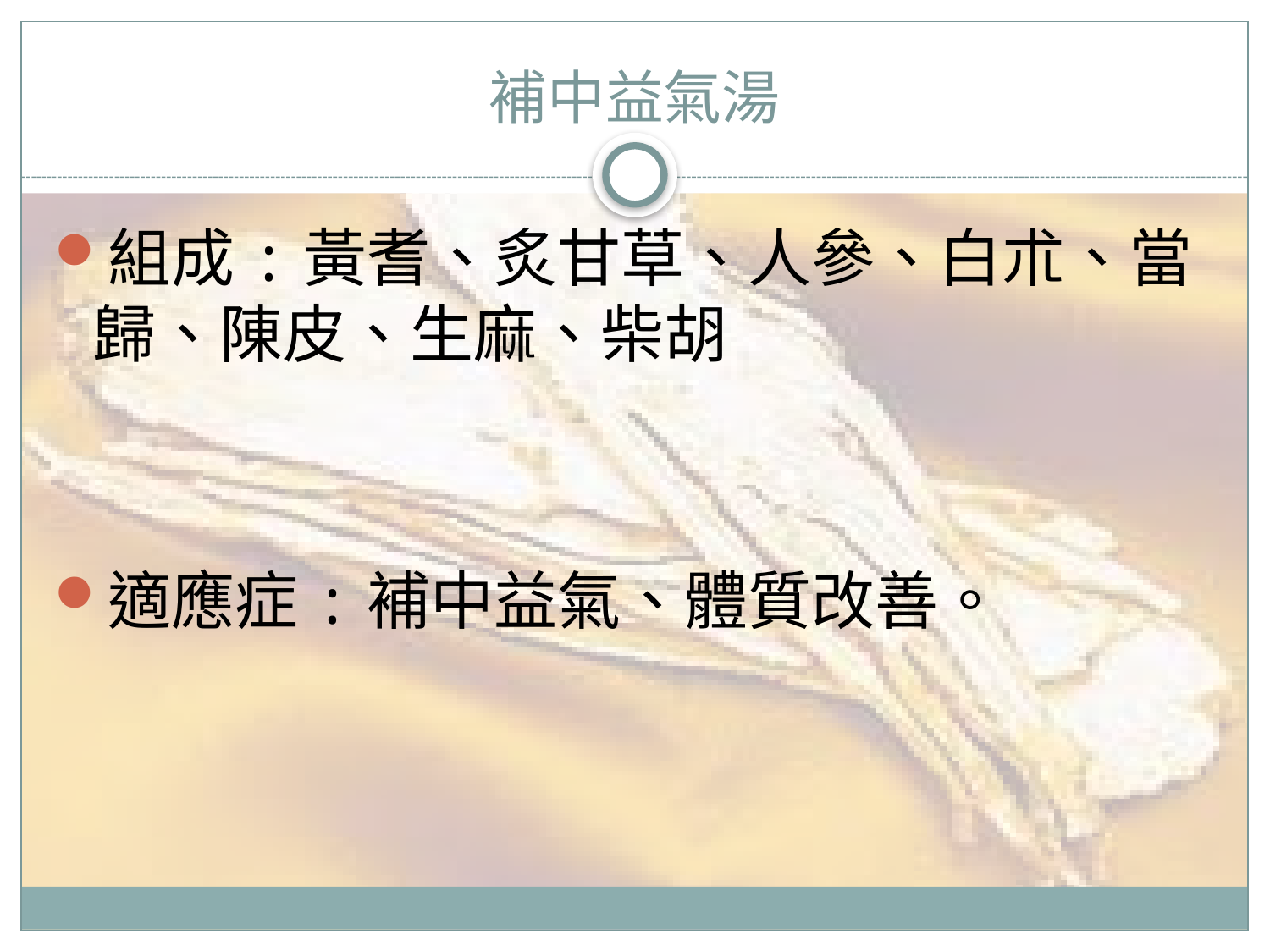

# 補中益氣湯
組成:黃耆、炙甘草、人參、白朮、當歸、陳皮、生麻、柴胡

適應症:補中益氣、體質改善。